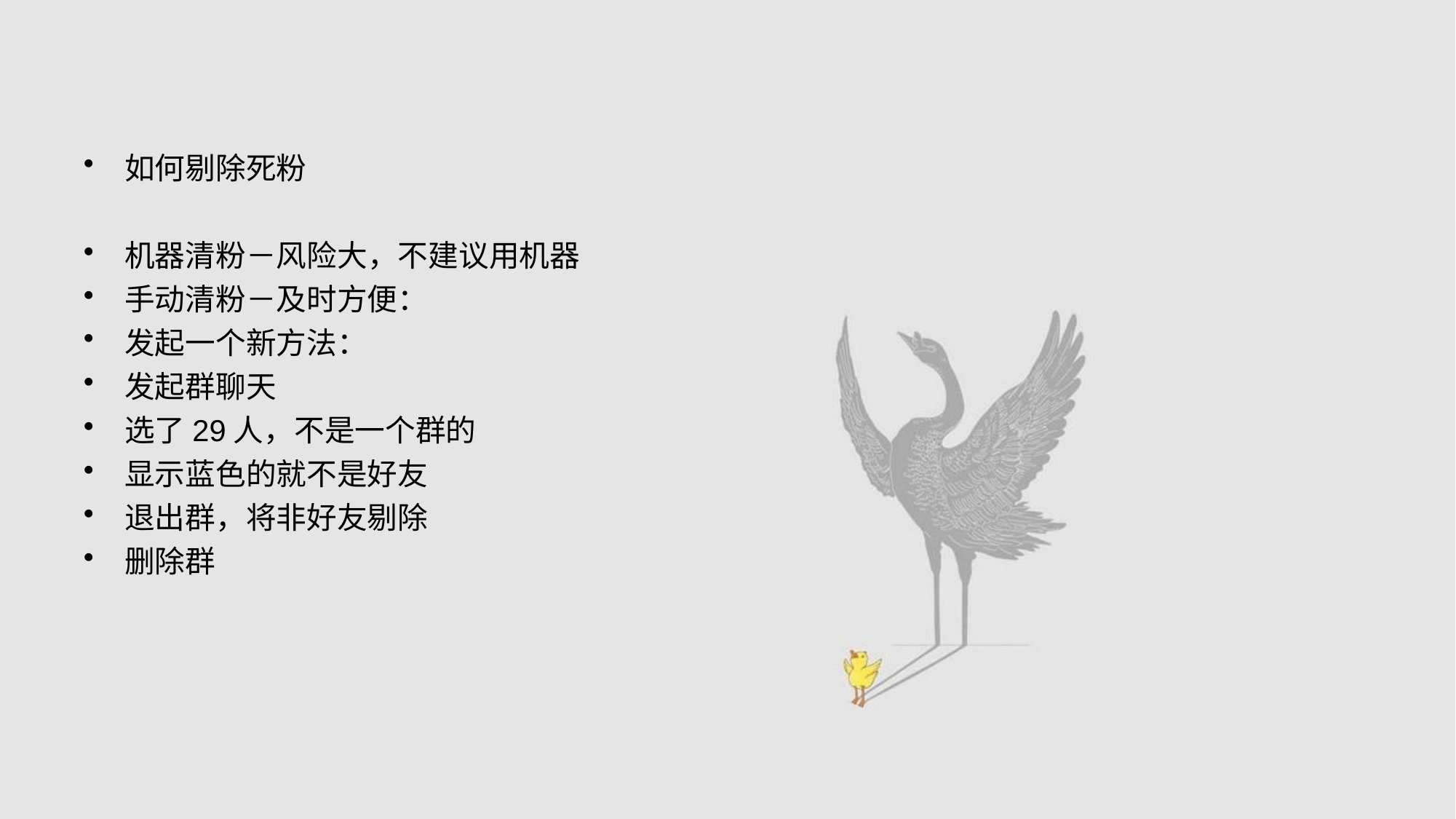

#
如何剔除死粉

机器清粉－风险大，不建议用机器
手动清粉－及时方便：
发起一个新方法：
发起群聊天
选了29人，不是一个群的
显示蓝色的就不是好友
退出群，将非好友剔除
删除群